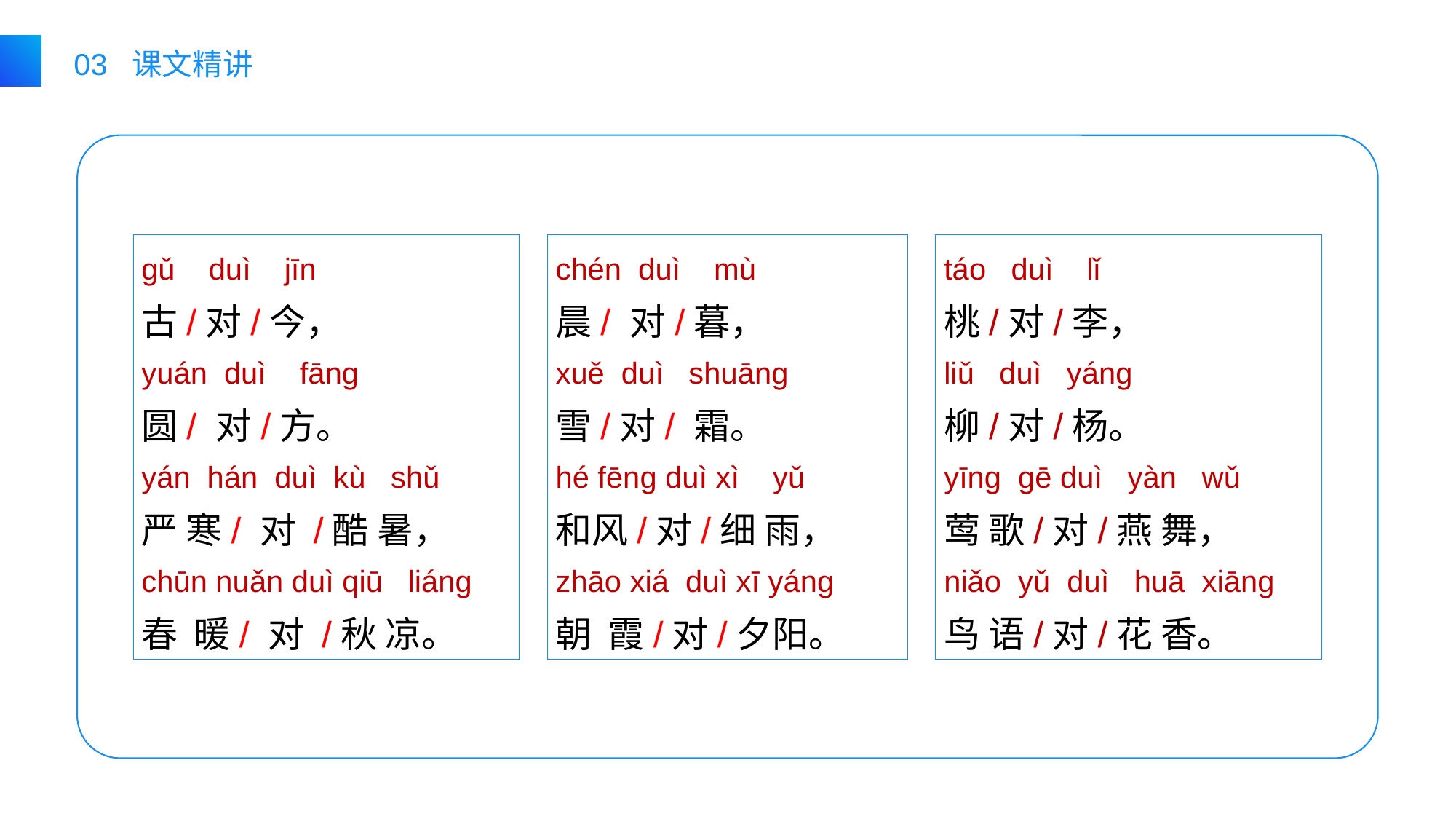

03  课文精讲

ɡǔ    duì    jīn
古/对/今，
yuán  duì    fānɡ
圆/ 对/方。
yán  hán  duì  kù   shǔ
严 寒/ 对 /酷 暑，
chūn nuǎn duì qiū   liánɡ
春  暖/ 对 /秋 凉。
chén  duì    mù
晨/ 对/暮，
xuě  duì   shuānɡ
雪/对/ 霜。
hé fēnɡ duì xì    yǔ
和风/对/细 雨，
zhāo xiá  duì xī yánɡ
朝  霞/对/夕阳。
táo   duì    lǐ
桃/对/李，
liǔ   duì   yánɡ
柳/对/杨。
yīnɡ  ɡē duì   yàn   wǔ
莺 歌/对/燕 舞，
niǎo  yǔ  duì   huā  xiānɡ
鸟 语/对/花 香。